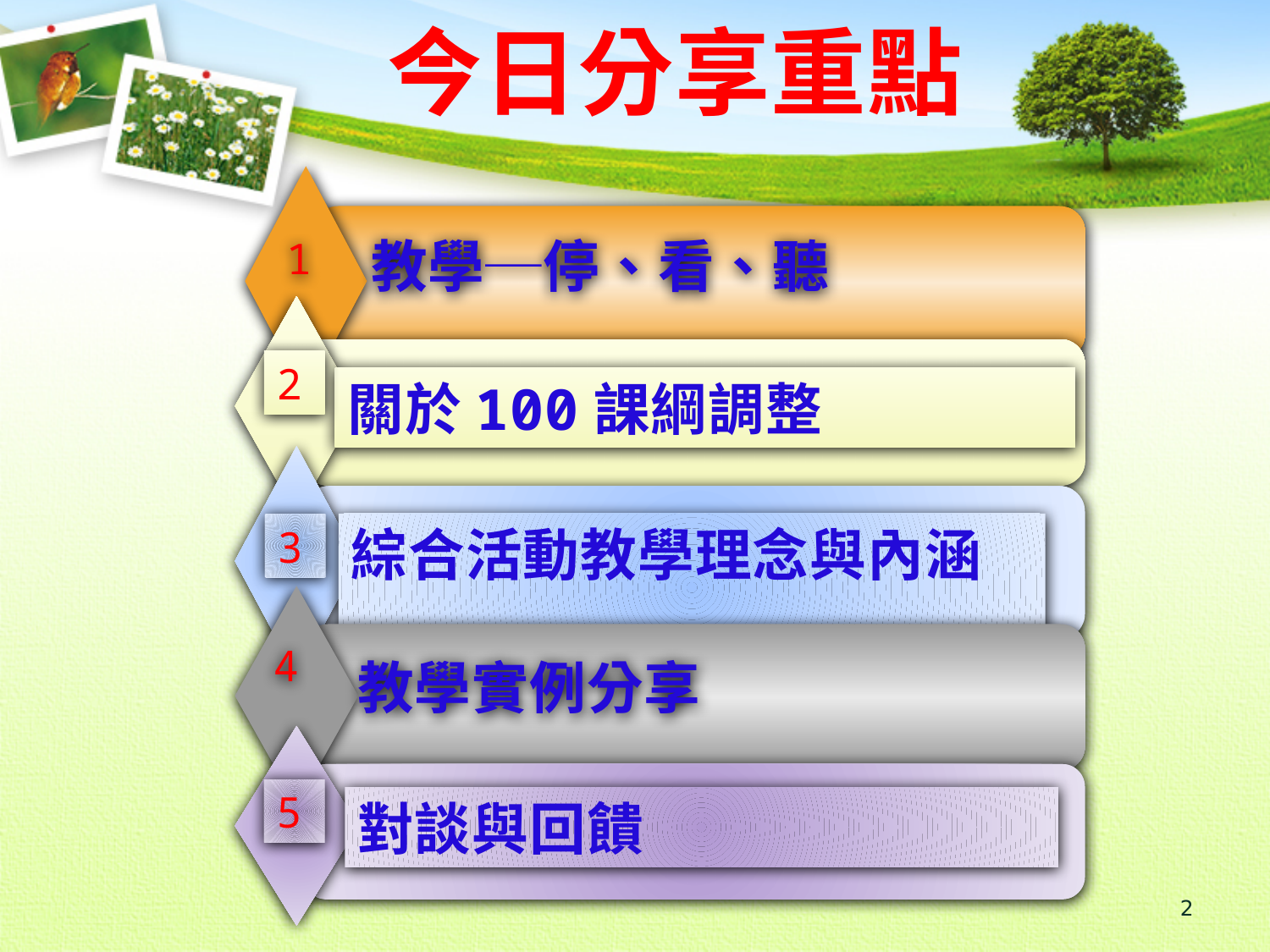

# 今日分享重點

教學─停、看、聽
1

2
關於100課綱調整

綜合活動教學理念與內涵

3

4
教學實例分享

5
對談與回饋
2